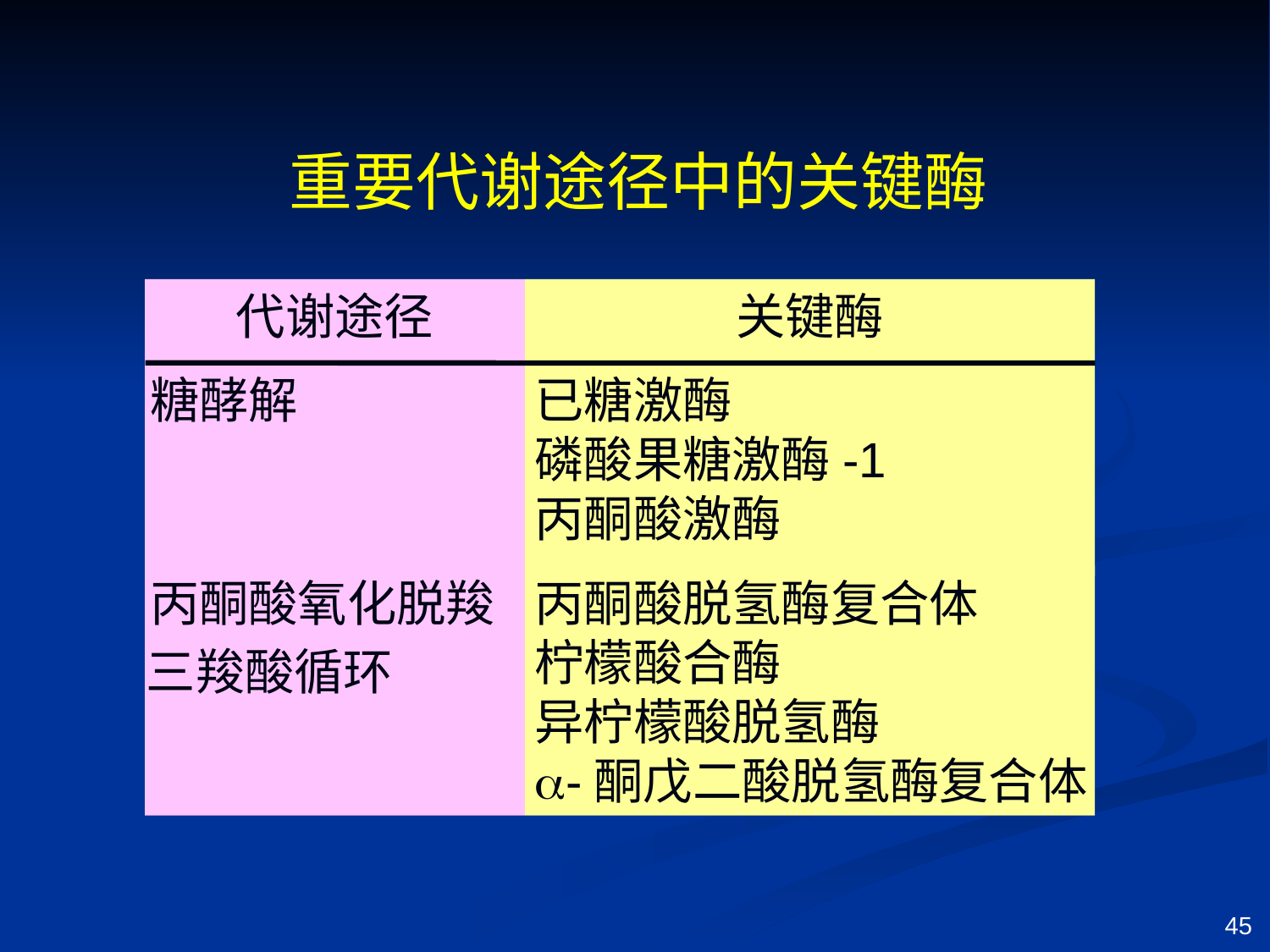

重要代谢途径中的关键酶
代谢途径

关键酶

糖酵解

已糖激酶
磷酸果糖激酶-1
丙酮酸激酶

丙酮酸氧化脱羧
丙酮酸脱氢酶复合体
柠檬酸合酶
异柠檬酸脱氢酶
α-酮戊二酸脱氢酶复合体
三羧酸循环

45